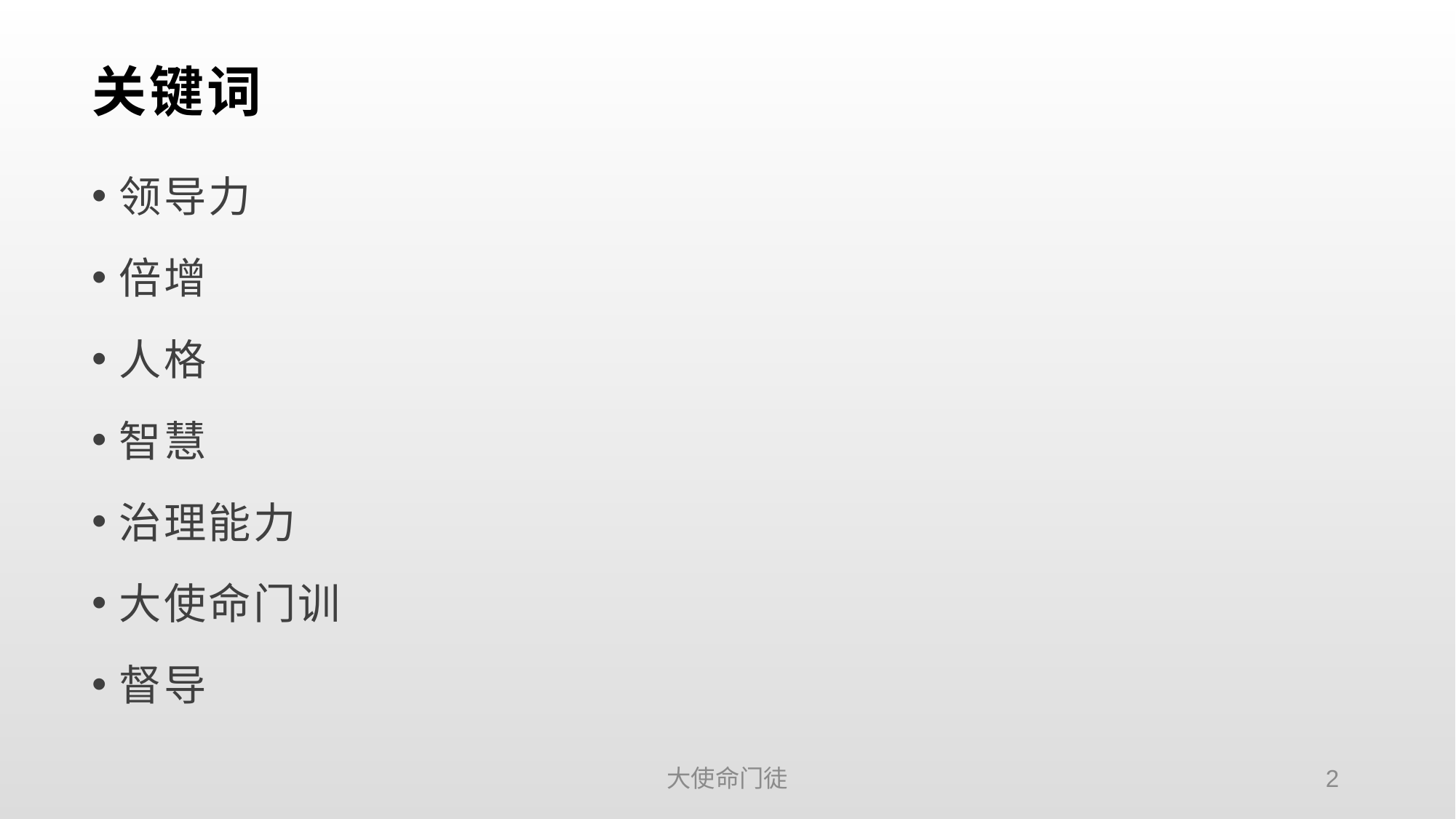

# 关键词
领导力
倍增
人格
智慧
治理能力
大使命门训
督导
大使命门徒
2